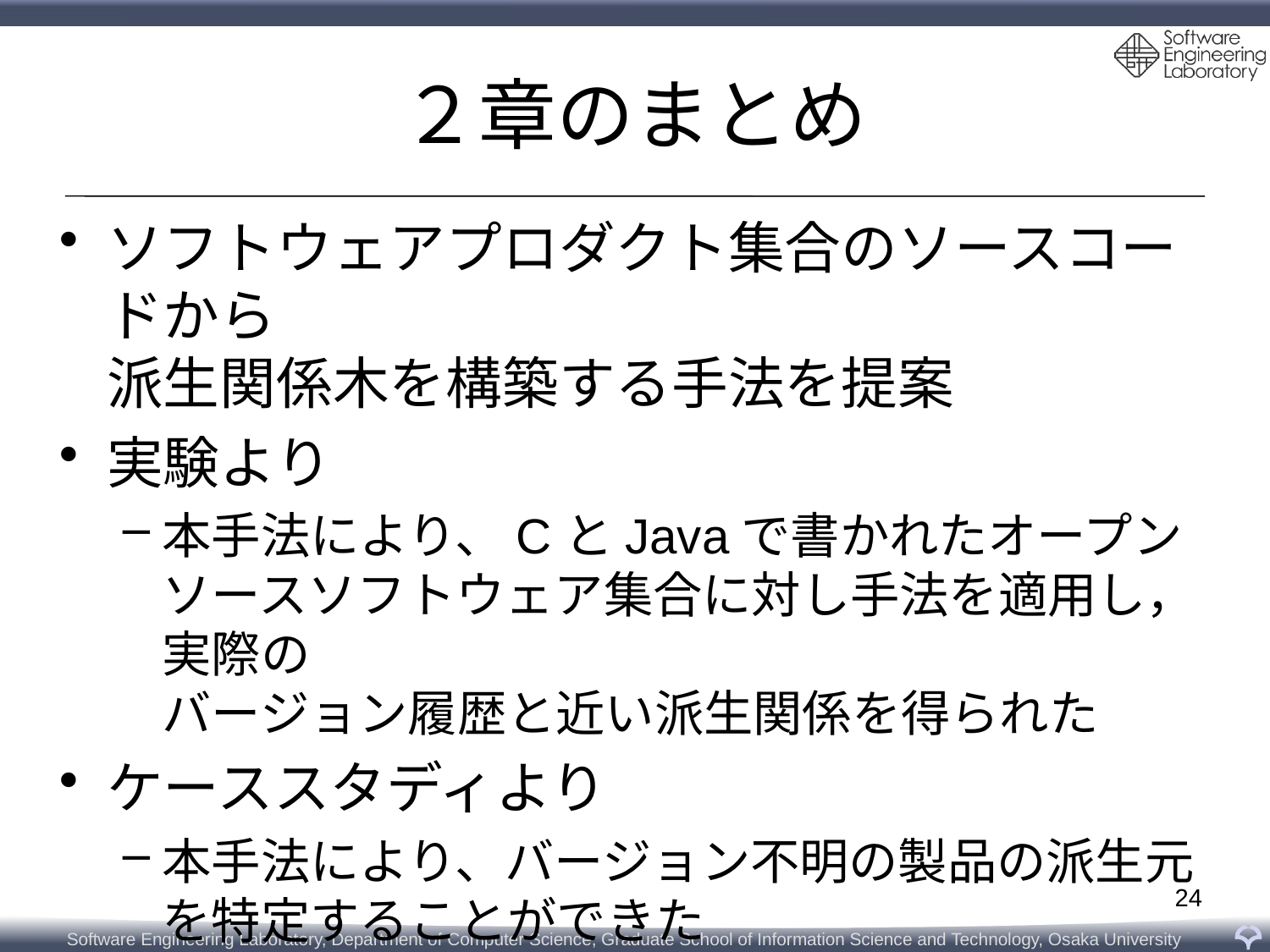

# ２章のまとめ
ソフトウェアプロダクト集合のソースコードから
派生関係木を構築する手法を提案
実験より
本手法により、CとJavaで書かれたオープンソースソフトウェア集合に対し手法を適用し，実際の
バージョン履歴と近い派生関係を得られた
ケーススタディより
本手法により、バージョン不明の製品の派生元を特定することができた

24